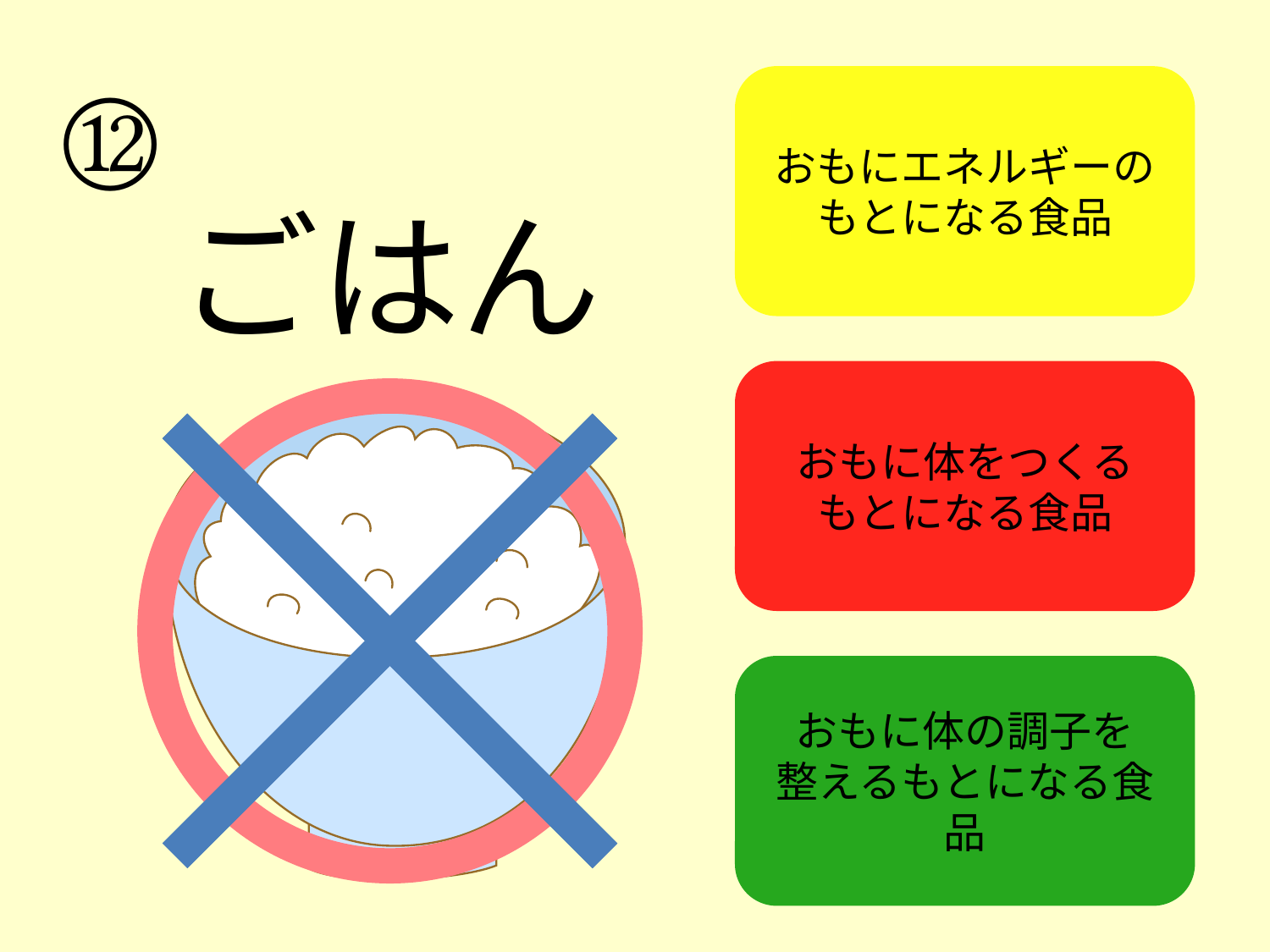

⑫
おもにエネルギーの
もとになる食品
ごはん
おもに体をつくる
もとになる食品

おもに体の調子を
整えるもとになる食品